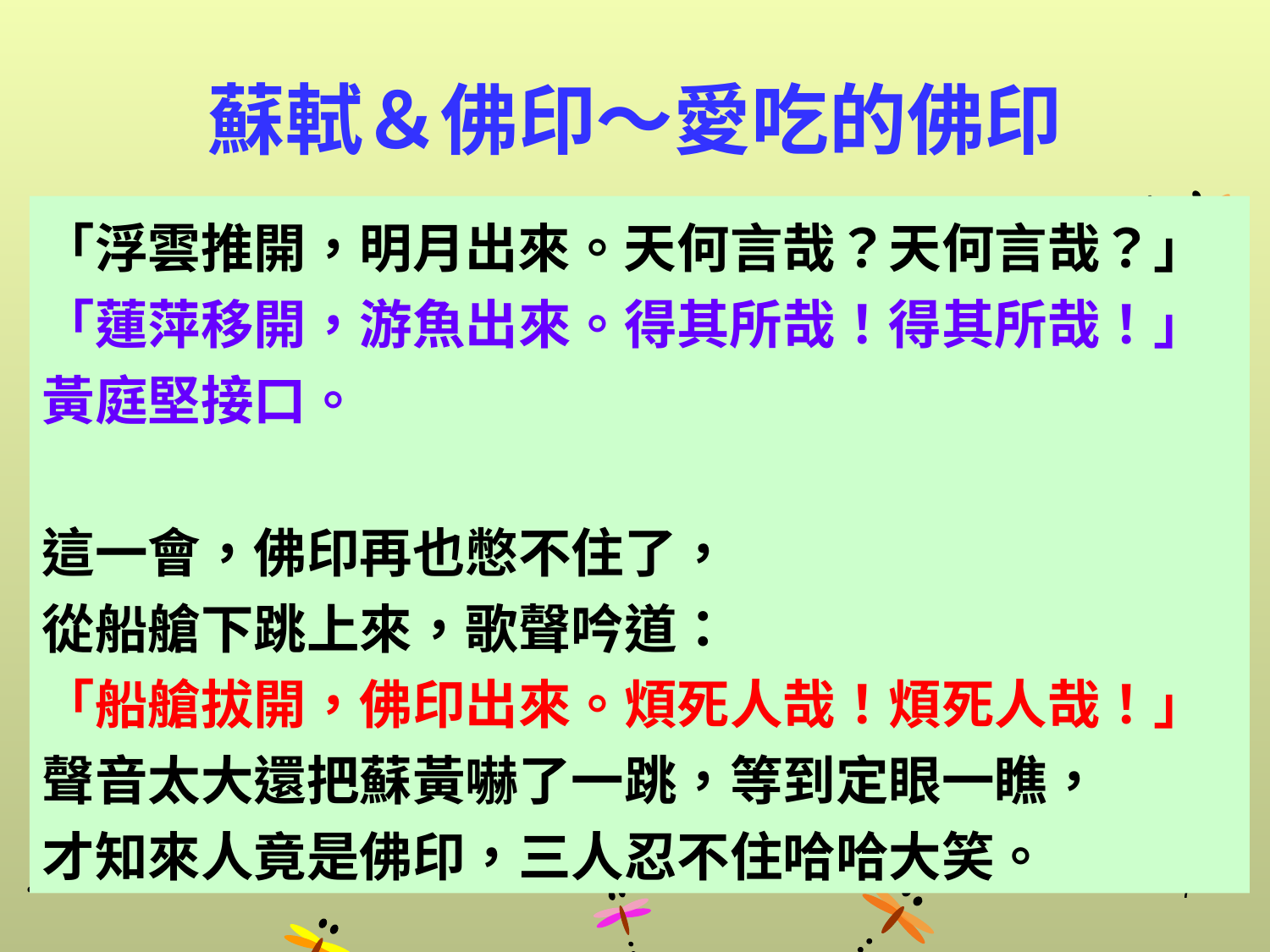

# 蘇軾＆佛印～愛吃的佛印
佛印以好吃聞名，每次蘇東坡請客，他都會「參」一腳。有天晚上，蘇東坡邀請黃庭堅去遊西湖。船到了湖心，蘇東坡才說：「每次有好吃的、好喝的，都被佛印搶光了！今晚少了他，我們總算可以圖個清靜，喝個痛快」
於是蘇東坡取出備好的酒菜，與黃庭堅吃起來。陣陣酒香四溢，惹得躲在船艙的佛印，酒蟲發作，差點流出口水來。他二人喝得興起，便行起酒令來……
「浮雲推開，明月出來。天何言哉？天何言哉？」
「蓮萍移開，游魚出來。得其所哉！得其所哉！」黃庭堅接口。

這一會，佛印再也憋不住了，
從船艙下跳上來，歌聲吟道：
「船艙拔開，佛印出來。煩死人哉！煩死人哉！」
聲音太大還把蘇黃嚇了一跳，等到定眼一瞧，
才知來人竟是佛印，三人忍不住哈哈大笑。
7